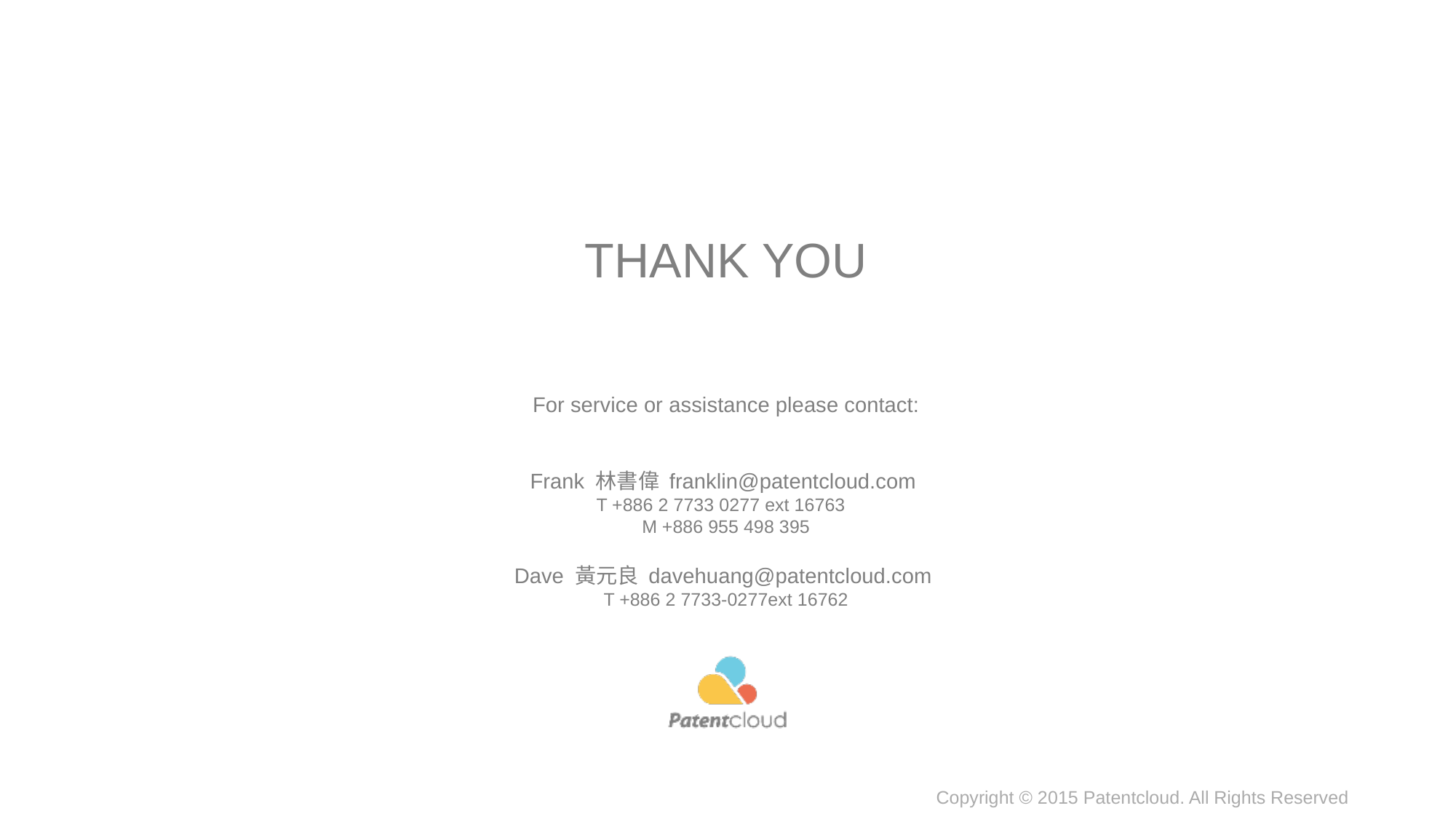

THANK YOU
For service or assistance please contact:

Frank 林書偉 franklin@patentcloud.com
T +886 2 7733 0277 ext 16763
M +886 955 498 395

Dave 黃元良 davehuang@patentcloud.com
T +886 2 7733-0277ext 16762

Copyright © 2015 Patentcloud. All Rights Reserved